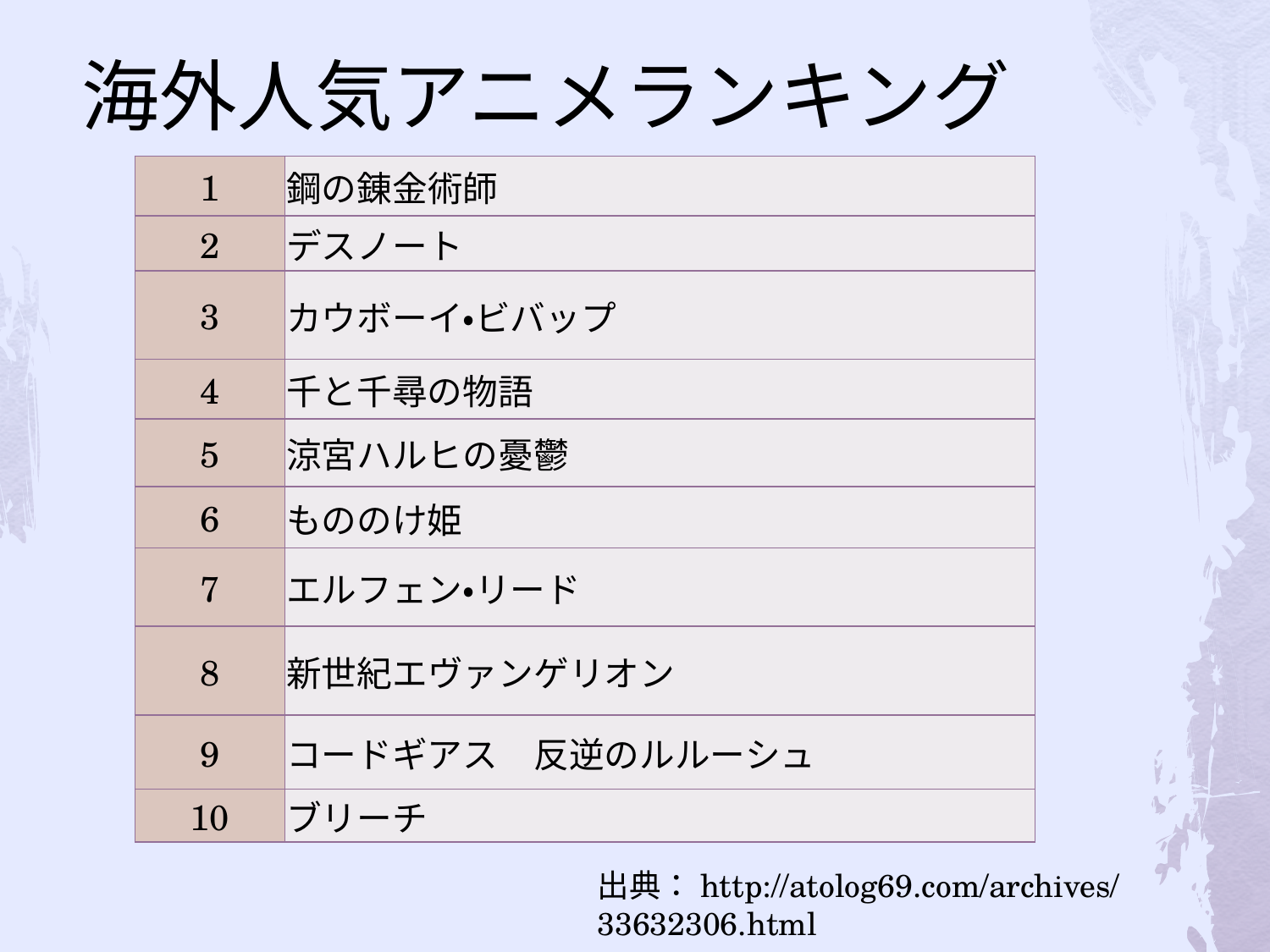

# 海外人気アニメランキング
| 1 | 鋼の錬金術師 |
| --- | --- |
| 2 | デスノート |
| 3 | カウボーイ・ビバップ |
| 4 | 千と千尋の物語 |
| 5 | 涼宮ハルヒの憂鬱 |
| 6 | もののけ姫 |
| 7 | エルフェン・リード |
| 8 | 新世紀エヴァンゲリオン |
| 9 | コードギアス　反逆のルルーシュ |
| 10 | ブリーチ |
出典：http://atolog69.com/archives/33632306.html